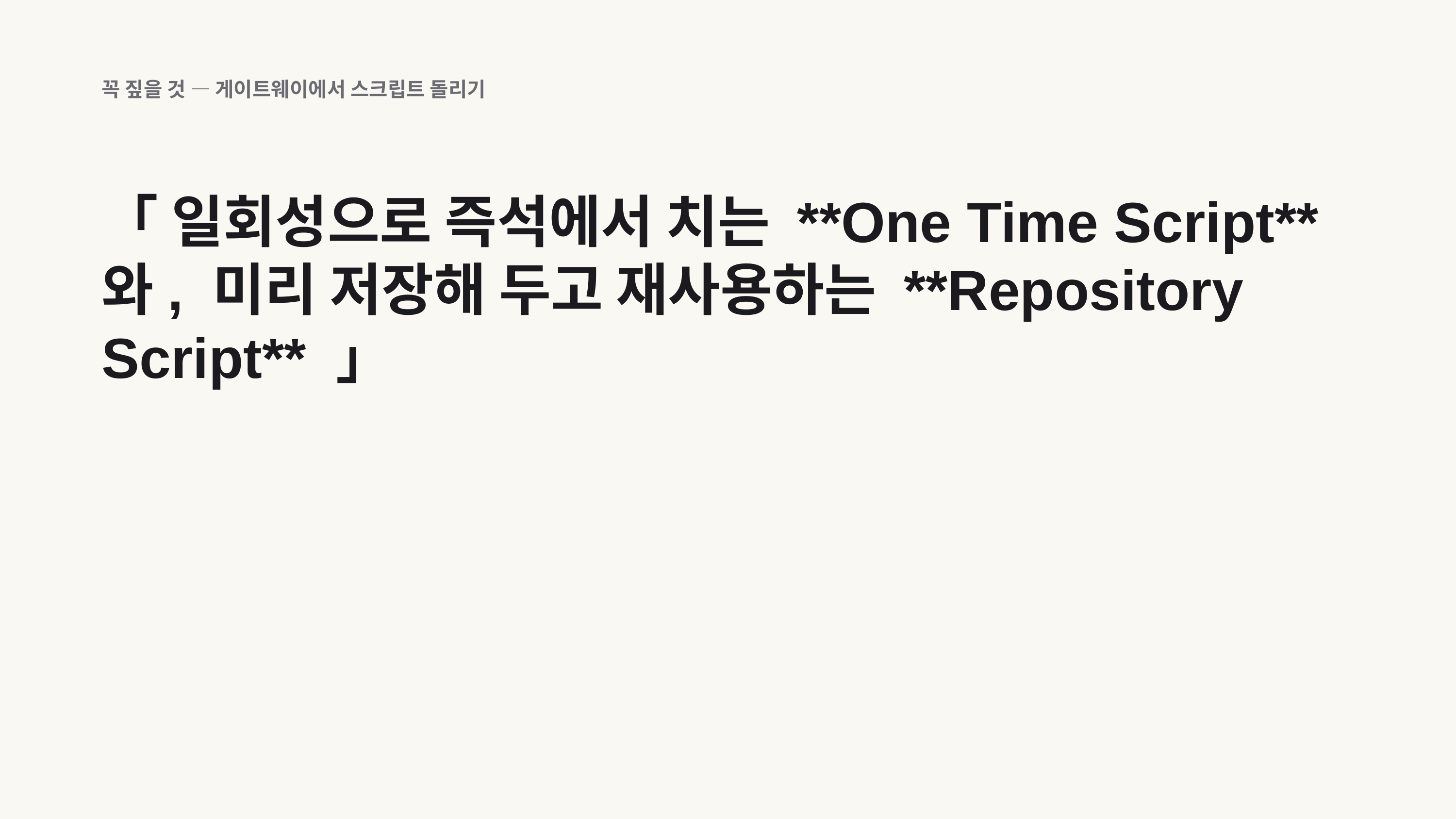

꼭 짚을 것 — 게이트웨이에서 스크립트 돌리기
「 일회성으로 즉석에서 치는 **One Time Script** 와, 미리 저장해 두고 재사용하는 **Repository Script** 」